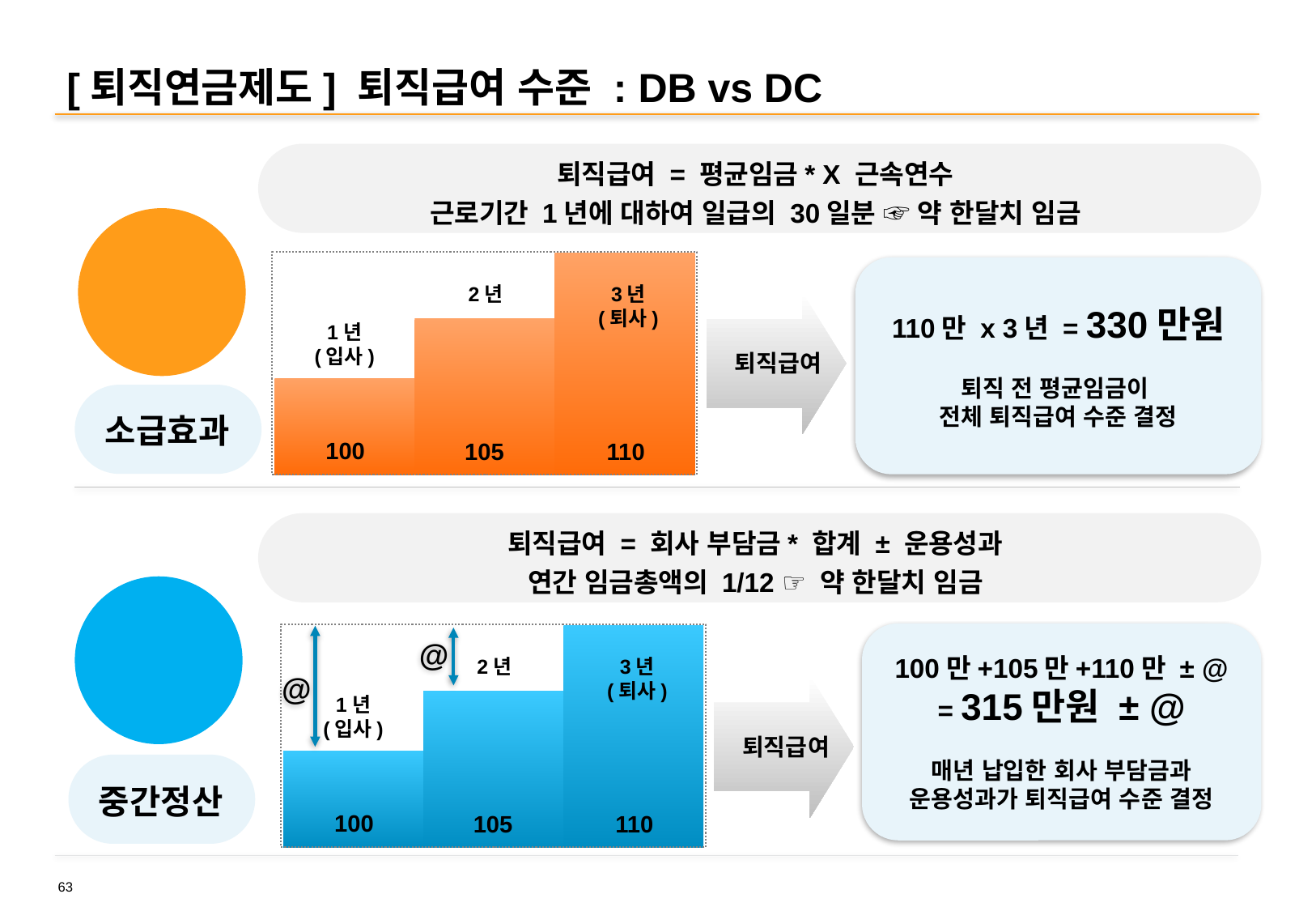

# [퇴직연금제도] 퇴직급여 수준 : DB vs DC

퇴직급여 = 평균임금* X 근속연수
근로기간 1년에 대하여 일급의 30일분 ☞ 약 한달치 임금
DB

3년
(퇴사)
2년
1년
(입사)

100
105
110
110만 x 3년 = 330만원

퇴직 전 평균임금이
전체 퇴직급여 수준 결정

퇴직급여

소급효과

퇴직급여 = 회사 부담금* 합계 ± 운용성과
연간 임금총액의 1/12 ☞ 약 한달치 임금
DC
100만+105만+110만 ± @
= 315만원 ± @

매년 납입한 회사 부담금과 운용성과가 퇴직급여 수준 결정

3년
(퇴사)
2년
1년
(입사)

100
105
110
@
@

퇴직급여

중간정산